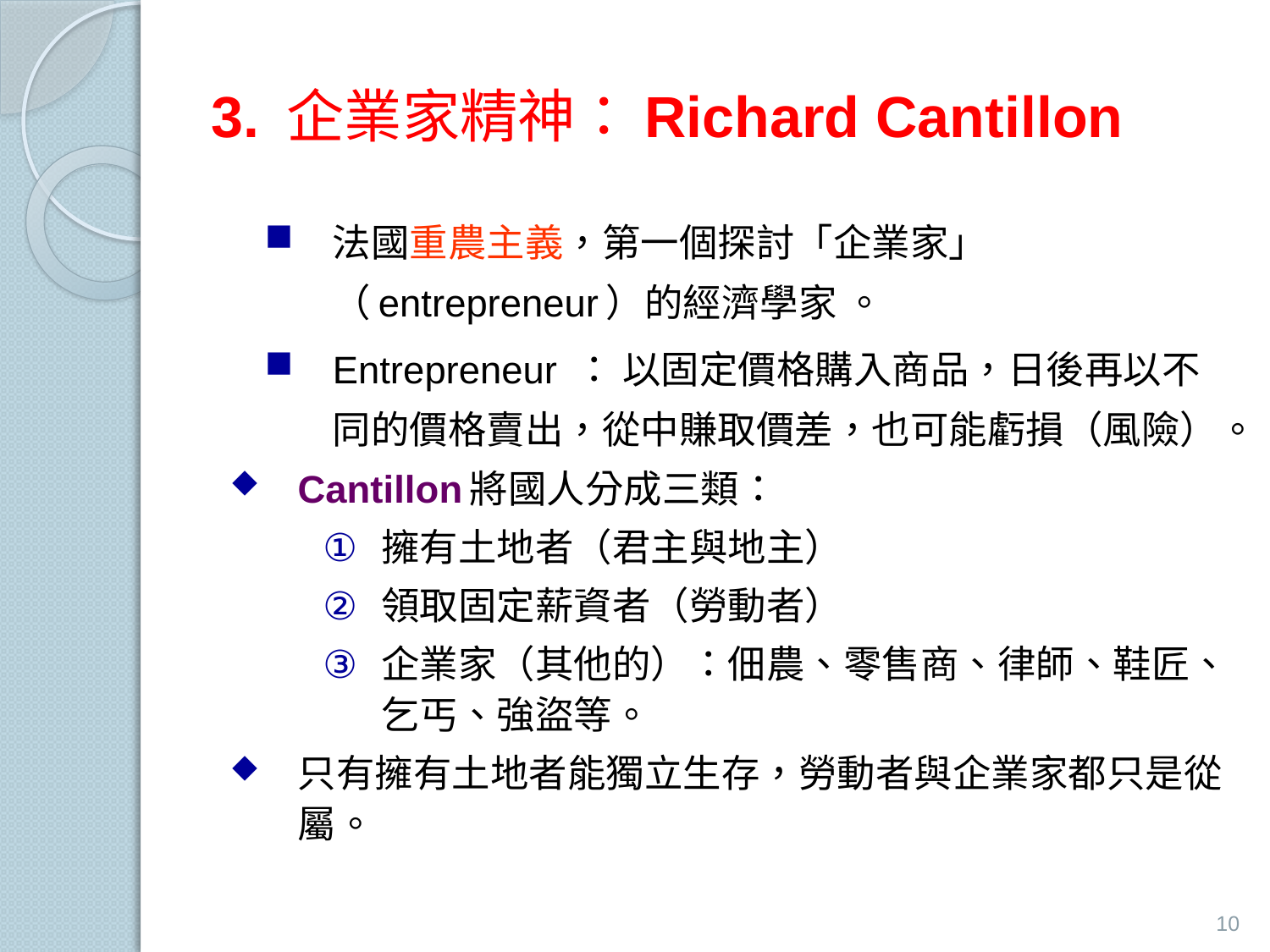

# 3. 企業家精神：Richard Cantillon
法國重農主義，第一個探討「企業家」（entrepreneur）的經濟學家 。
Entrepreneur ： 以固定價格購入商品，日後再以不同的價格賣出，從中賺取價差，也可能虧損（風險）。
Cantillon將國人分成三類：
擁有土地者（君主與地主）
領取固定薪資者（勞動者）
企業家（其他的）：佃農、零售商、律師、鞋匠、乞丐、強盜等。
只有擁有土地者能獨立生存，勞動者與企業家都只是從屬。
10